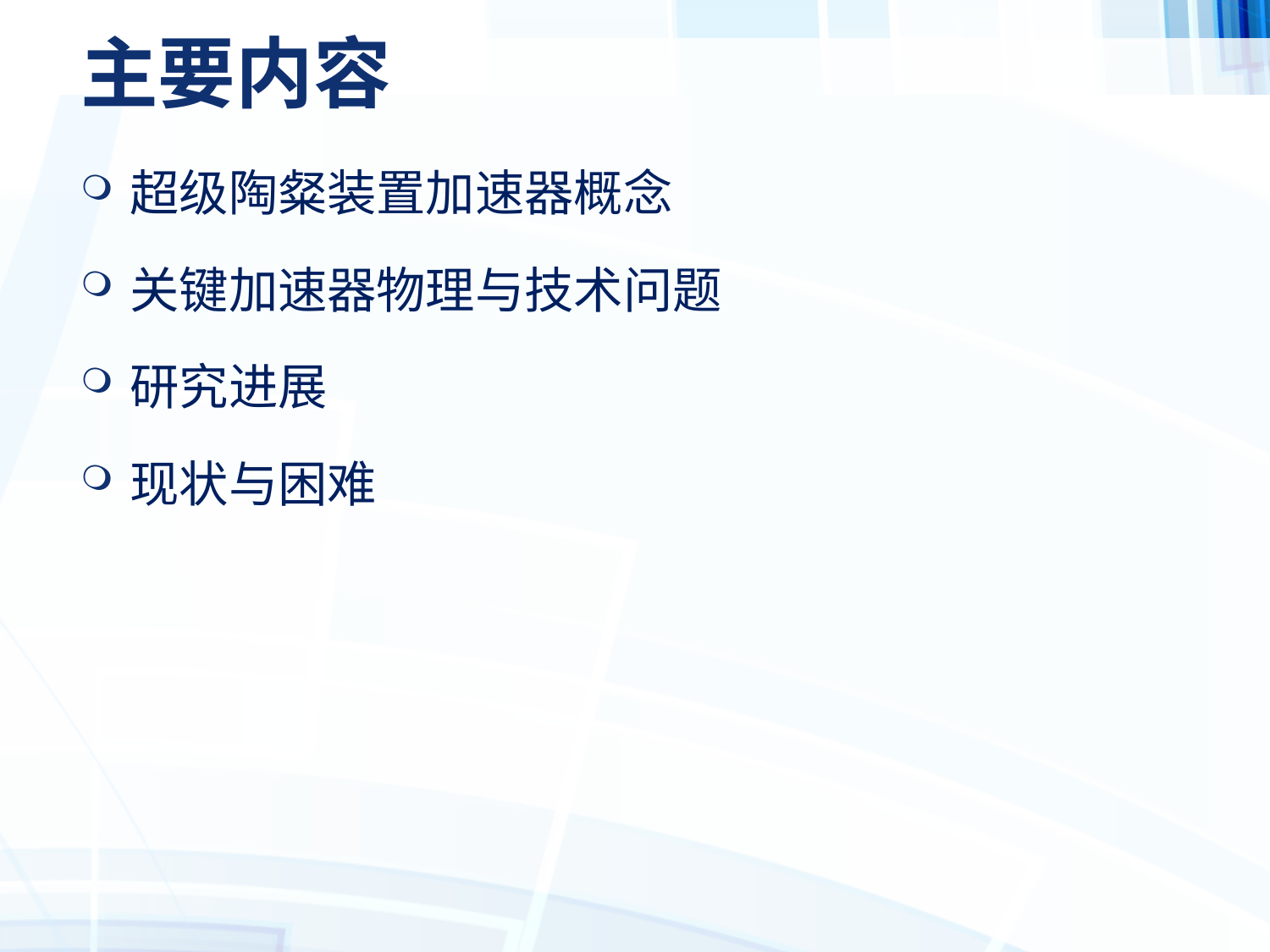

# 主要内容
超级陶粲装置加速器概念
关键加速器物理与技术问题
研究进展
现状与困难